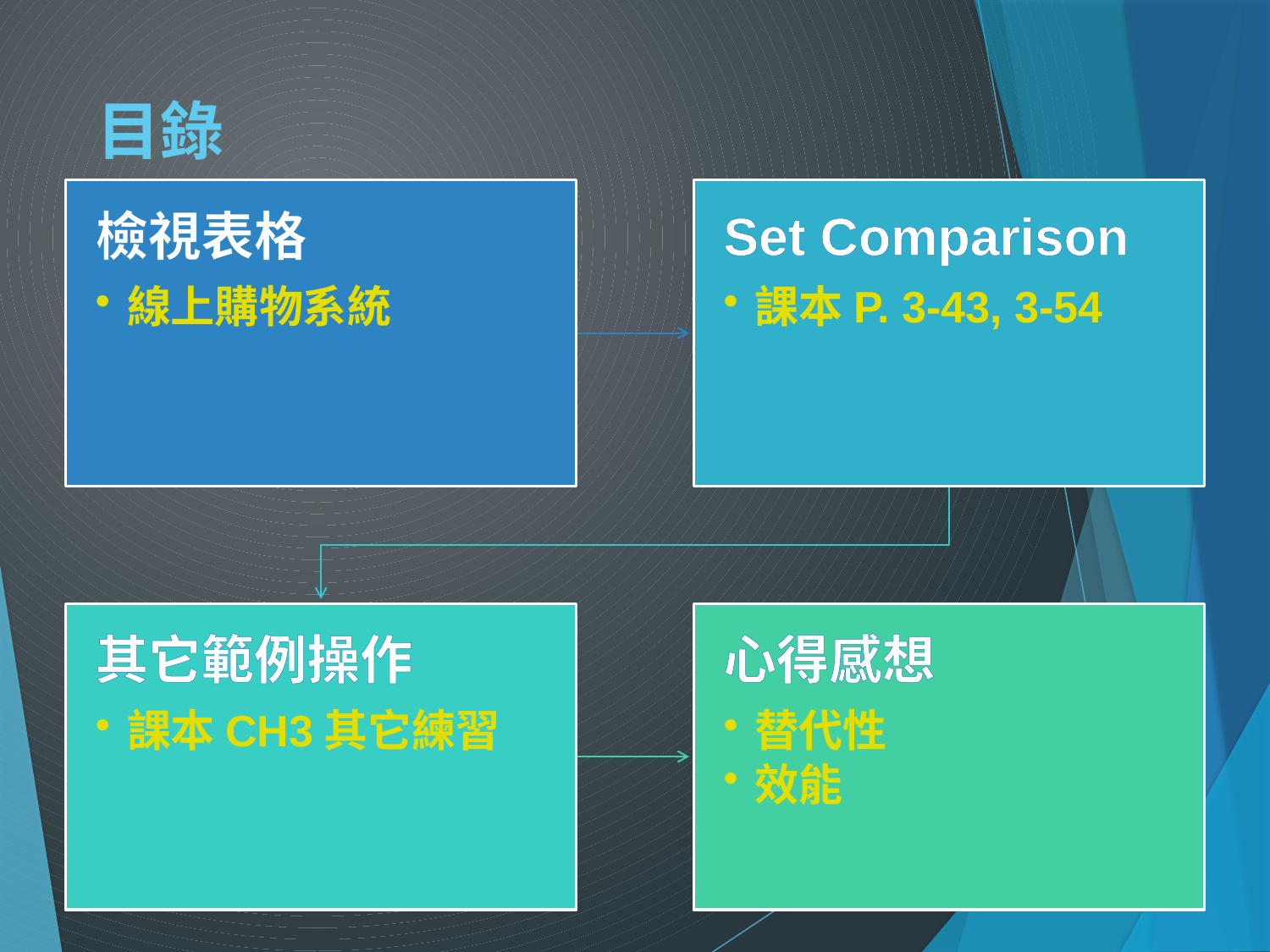

# 目錄

檢視表格
線上購物系統

Set Comparison
課本P. 3-43, 3-54

其它範例操作
課本CH3其它練習
心得感想
替代性
效能